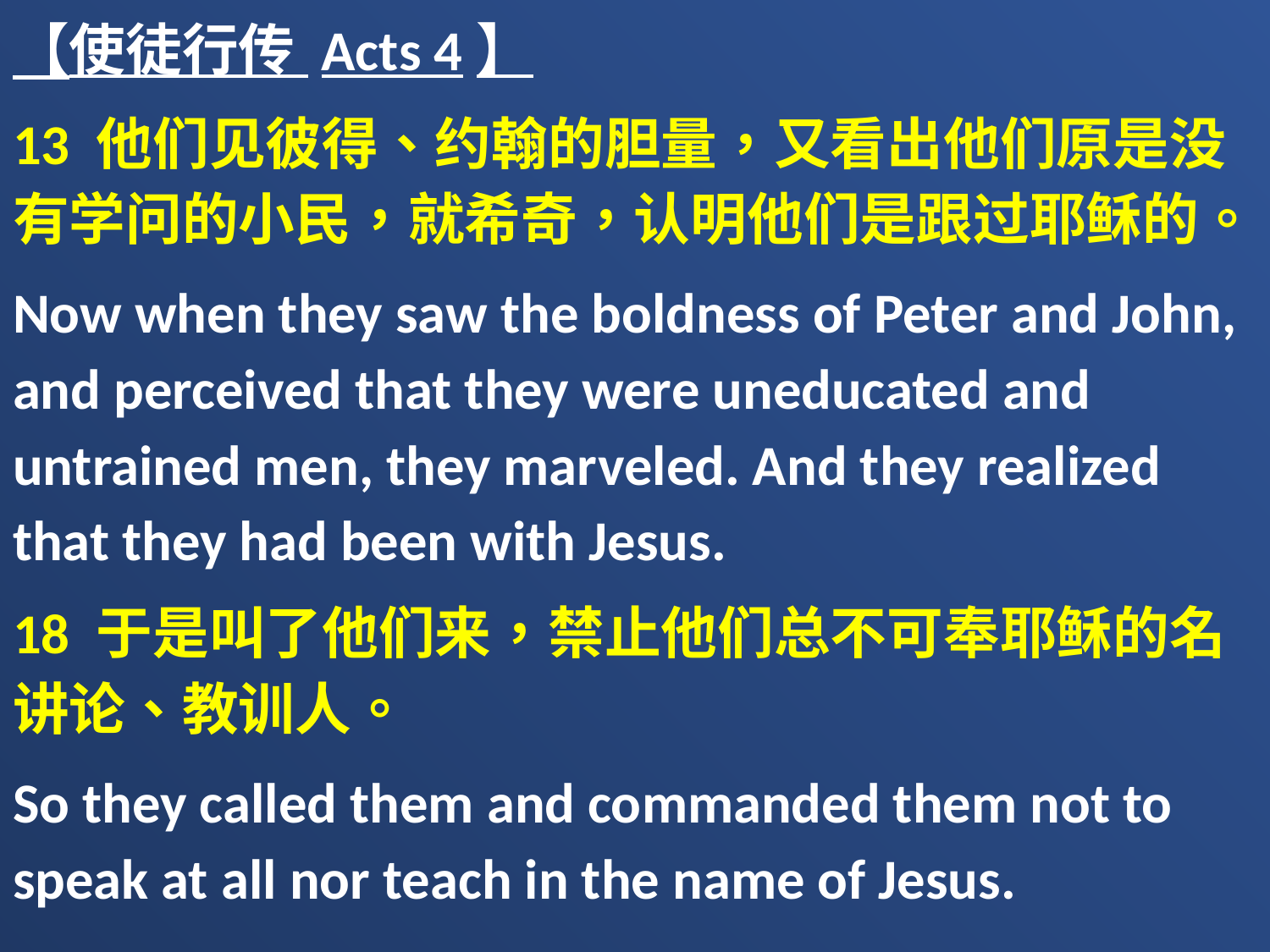

【使徒行传 Acts 4】
13 他们见彼得、约翰的胆量，又看出他们原是没有学问的小民，就希奇，认明他们是跟过耶稣的。
Now when they saw the boldness of Peter and John, and perceived that they were uneducated and untrained men, they marveled. And they realized that they had been with Jesus.
18 于是叫了他们来，禁止他们总不可奉耶稣的名讲论、教训人。
So they called them and commanded them not to speak at all nor teach in the name of Jesus.